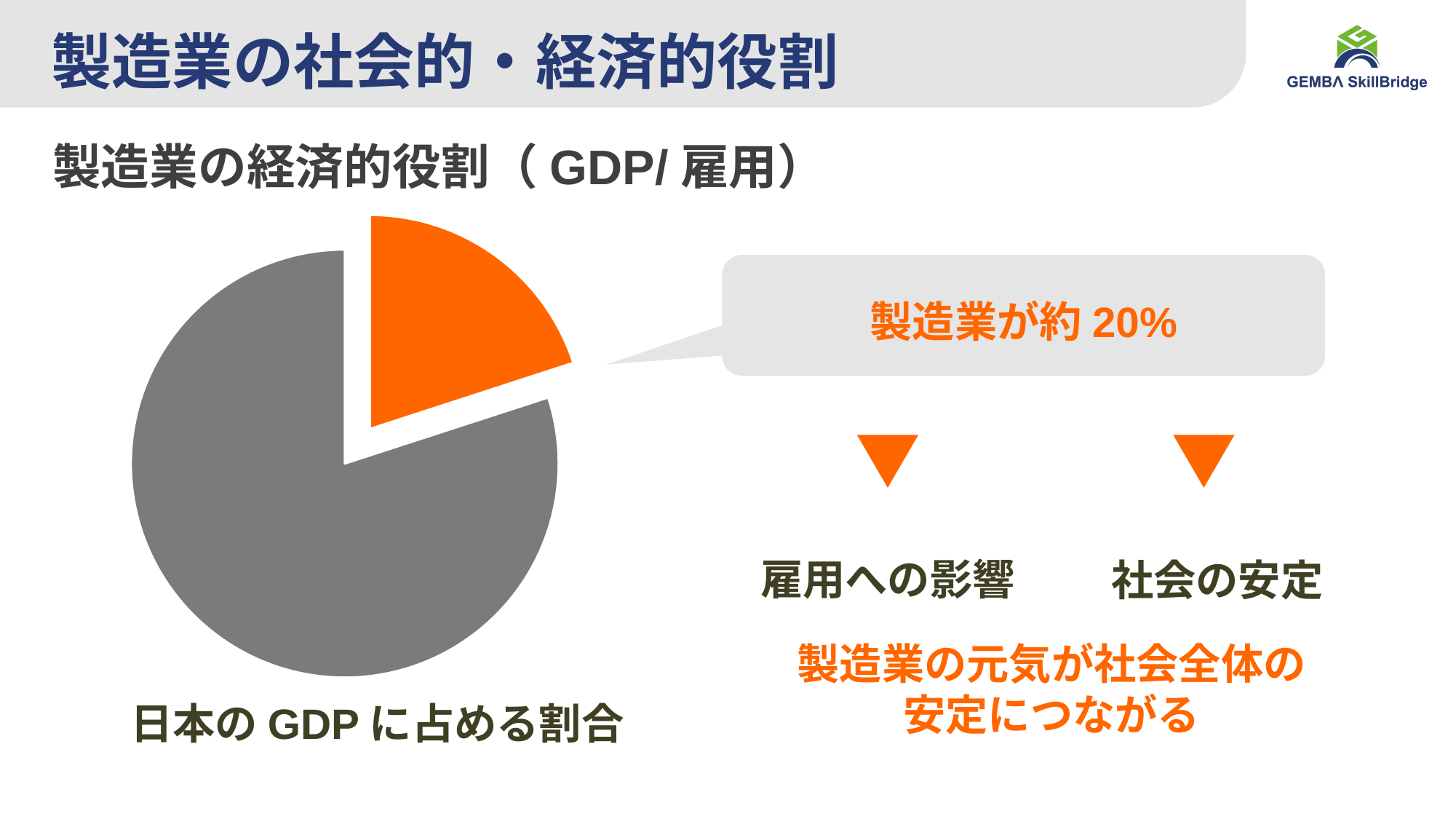

# 製造業の社会的・経済的役割
製造業の経済的役割（GDP/雇用）

### Chart

| Category | 割合 |
|---|---|
| 製造業 | 0.2 |
| その他 | 0.8 |
製造業が約20%

雇用への影響
社会の安定
製造業の元気が社会全体の
安定につながる
日本のGDPに占める割合